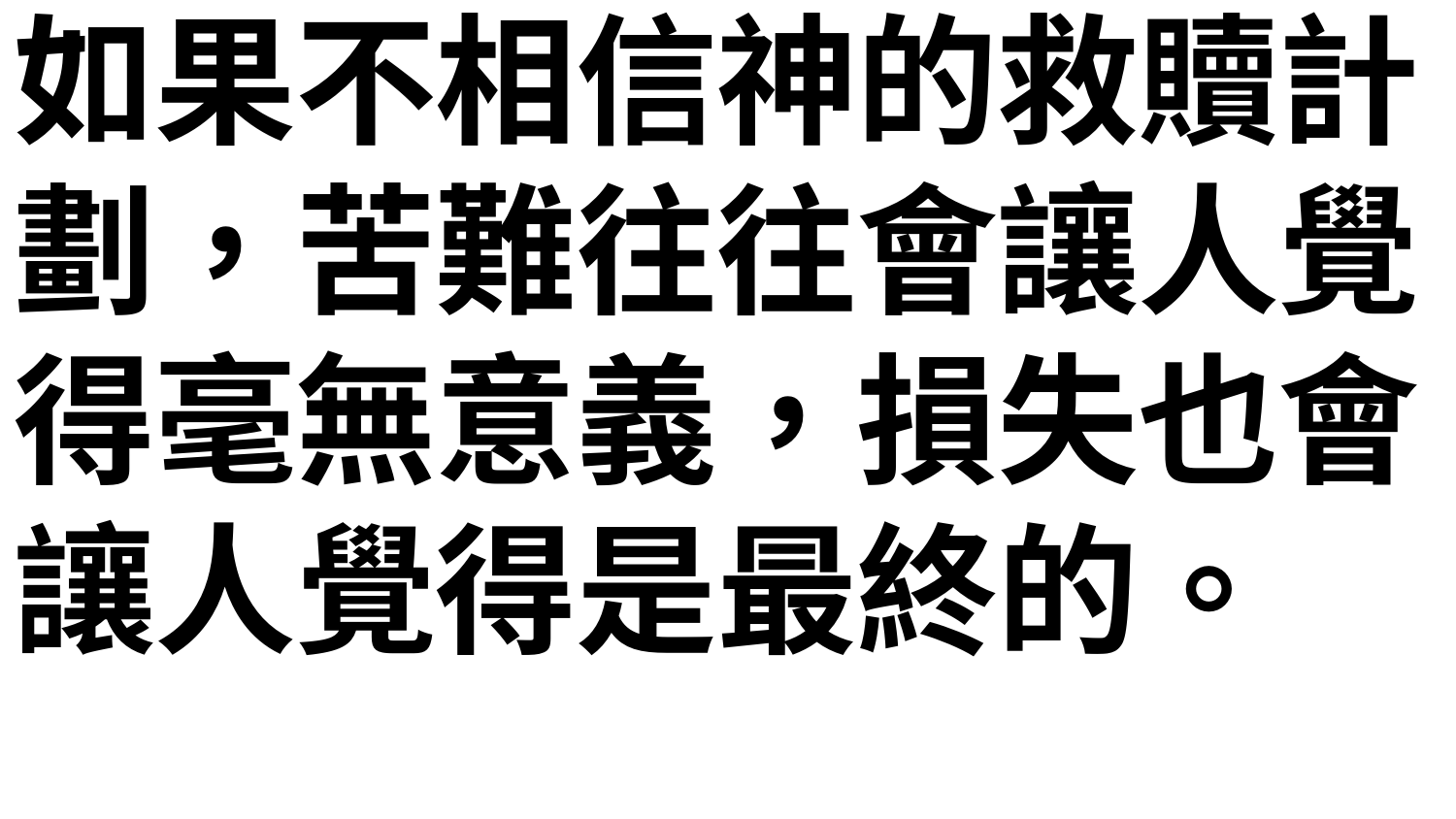

如果不相信神的救贖計劃，苦難往往會讓人覺得毫無意義，損失也會讓人覺得是最終的。